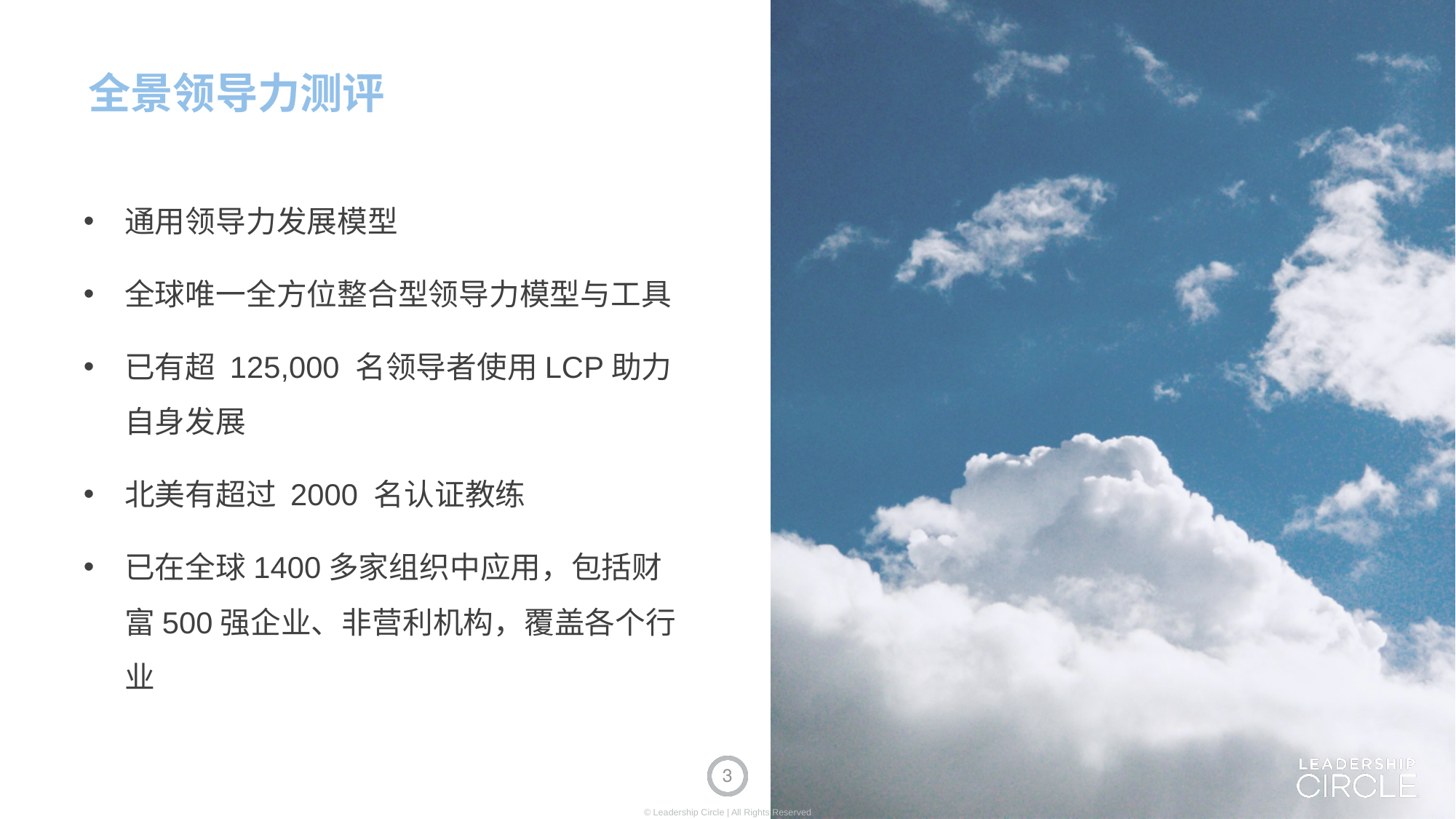

# 全景领导力测评

通用领导力发展模型
全球唯一全方位整合型领导力模型与工具
已有超 125,000 名领导者使用LCP助力自身发展
北美有超过 2000 名认证教练
已在全球1400多家组织中应用，包括财富500强企业、非营利机构，覆盖各个行业
3
© Leadership Circle | All Rights Reserved